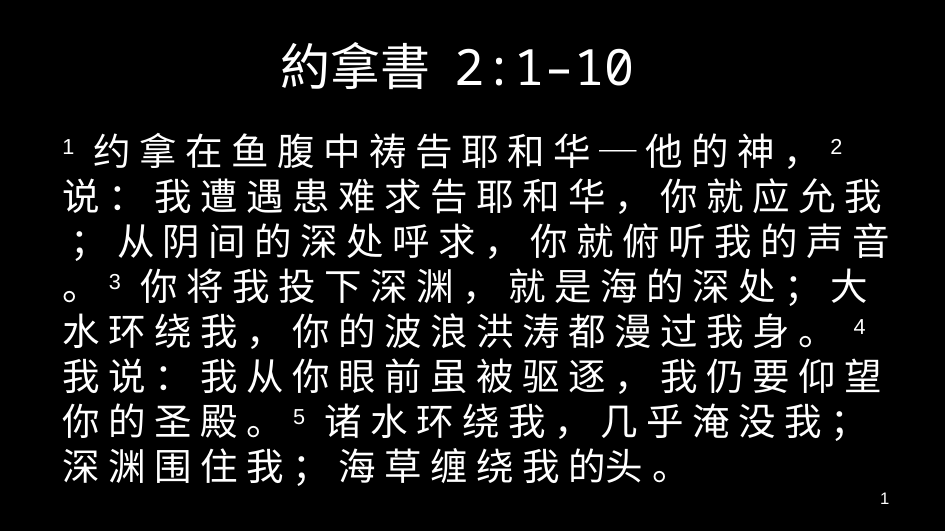

# 約拿書 2:1–10
1 约 拿 在 鱼 腹 中 祷 告 耶 和 华 ─ 他 的 神 ，2 说 ： 我 遭 遇 患 难 求 告 耶 和 华 ， 你 就 应 允 我 ； 从 阴 间 的 深 处 呼 求 ， 你 就 俯 听 我 的 声 音 。3 你 将 我 投 下 深 渊 ， 就 是 海 的 深 处 ； 大 水 环 绕 我 ， 你 的 波 浪 洪 涛 都 漫 过 我 身 。 4 我 说 ： 我 从 你 眼 前 虽 被 驱 逐 ， 我 仍 要 仰 望 你 的 圣 殿 。5 诸 水 环 绕 我 ， 几 乎 淹 没 我 ； 深 渊 围 住 我 ； 海 草 缠 绕 我 的头 。
1